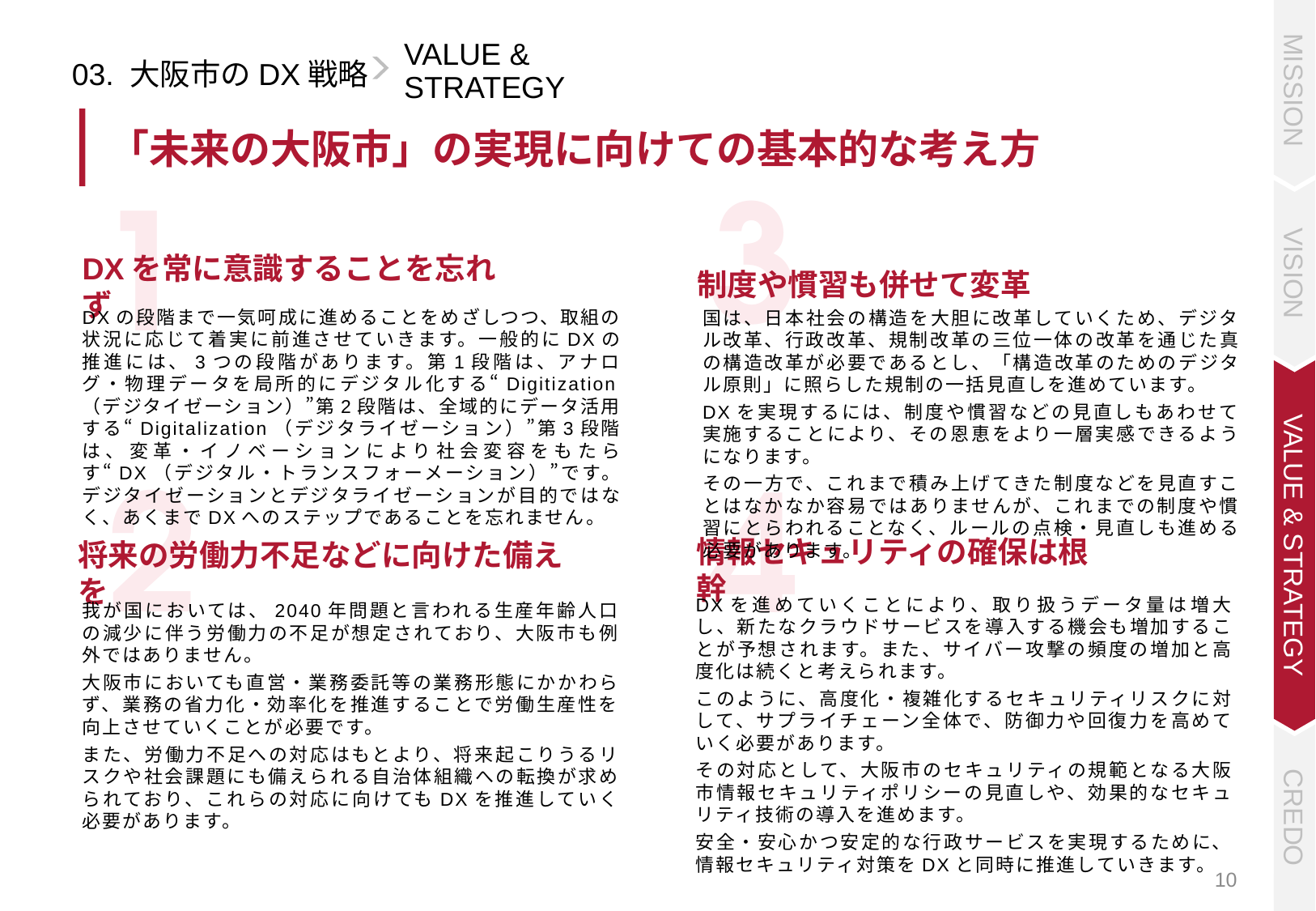

03. 大阪市のDX戦略
VALUE & STRATEGY

MISSION

「未来の大阪市」の実現に向けての基本的な考え方
3
1
VISION
制度や慣習も併せて変革
DXを常に意識することを忘れず
DXの段階まで一気呵成に進めることをめざしつつ、取組の状況に応じて着実に前進させていきます。一般的にDXの推進には、3つの段階があります。第1段階は、アナログ・物理データを局所的にデジタル化する“Digitization（デジタイゼーション）”第2段階は、全域的にデータ活用する“Digitalization（デジタライゼーション）”第3段階は、変革・イノベーションにより社会変容をもたらす“DX（デジタル・トランスフォーメーション）”です。デジタイゼーションとデジタライゼーションが目的ではなく、あくまでDXへのステップであることを忘れません。
国は、日本社会の構造を大胆に改革していくため、デジタル改革、行政改革、規制改革の三位一体の改革を通じた真の構造改革が必要であるとし、「構造改革のためのデジタル原則」に照らした規制の一括見直しを進めています。
DXを実現するには、制度や慣習などの見直しもあわせて実施することにより、その恩恵をより一層実感できるようになります。
その一方で、これまで積み上げてきた制度などを見直すことはなかなか容易ではありませんが、これまでの制度や慣習にとらわれることなく、ルールの点検・見直しも進める必要があります。
2
4
VALUE & STRATEGY
将来の労働力不足などに向けた備えを
情報セキュリティの確保は根幹
DXを進めていくことにより、取り扱うデータ量は増大し、新たなクラウドサービスを導入する機会も増加することが予想されます。また、サイバー攻撃の頻度の増加と高度化は続くと考えられます。
このように、高度化・複雑化するセキュリティリスクに対して、サプライチェーン全体で、防御力や回復力を高めていく必要があります。
その対応として、大阪市のセキュリティの規範となる大阪市情報セキュリティポリシーの見直しや、効果的なセキュリティ技術の導入を進めます。
安全・安心かつ安定的な行政サービスを実現するために、情報セキュリティ対策をDXと同時に推進していきます。
我が国においては、2040年問題と言われる生産年齢人口の減少に伴う労働力の不足が想定されており、大阪市も例外ではありません。
大阪市においても直営・業務委託等の業務形態にかかわらず、業務の省力化・効率化を推進することで労働生産性を向上させていくことが必要です。
また、労働力不足への対応はもとより、将来起こりうるリスクや社会課題にも備えられる自治体組織への転換が求められており、これらの対応に向けてもDXを推進していく必要があります。
CREDO
10